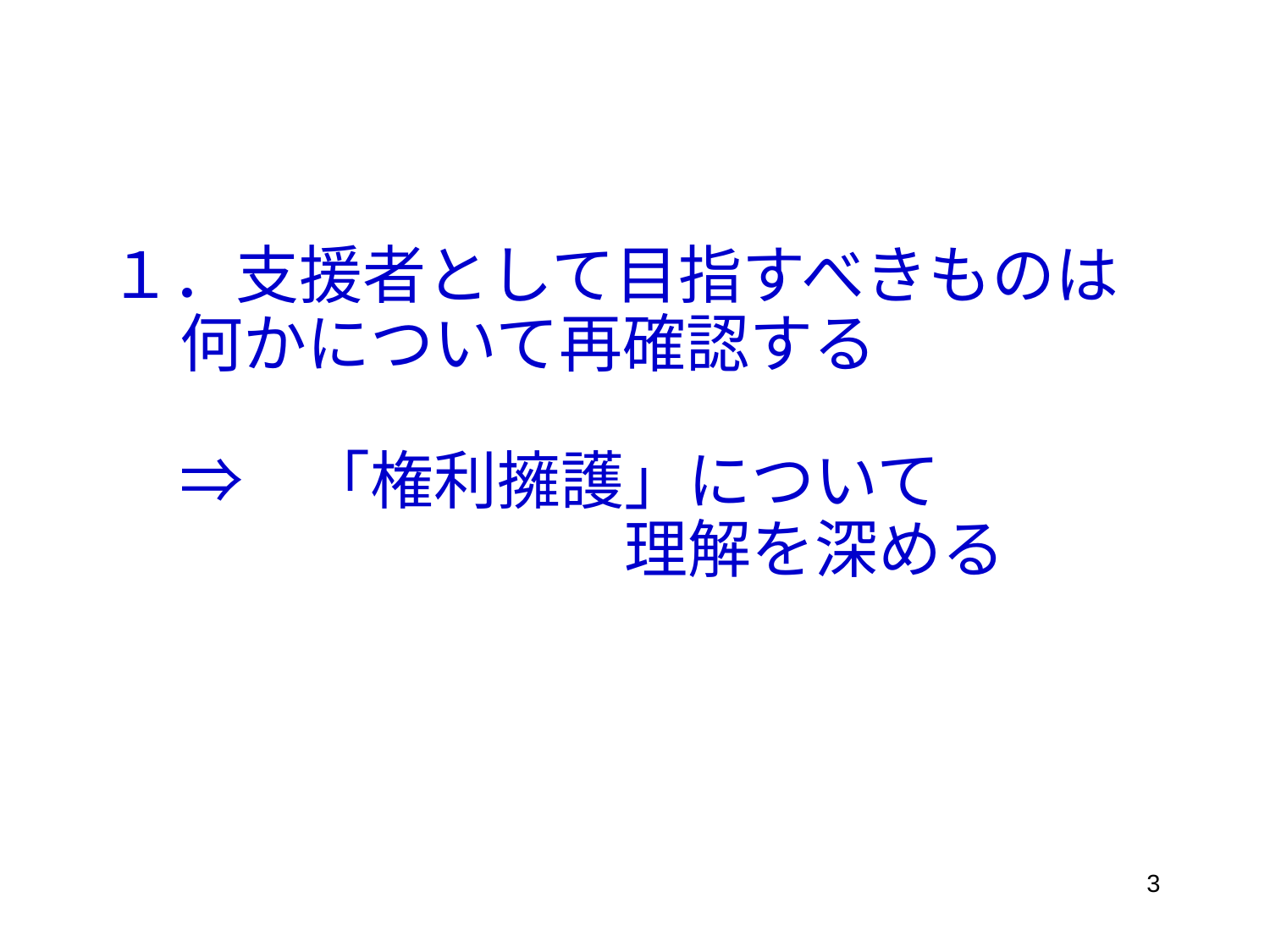

# １．支援者として目指すべきものは何かについて再確認する 　　 ⇒　「権利擁護」について 　　　　　　　理解を深める
3